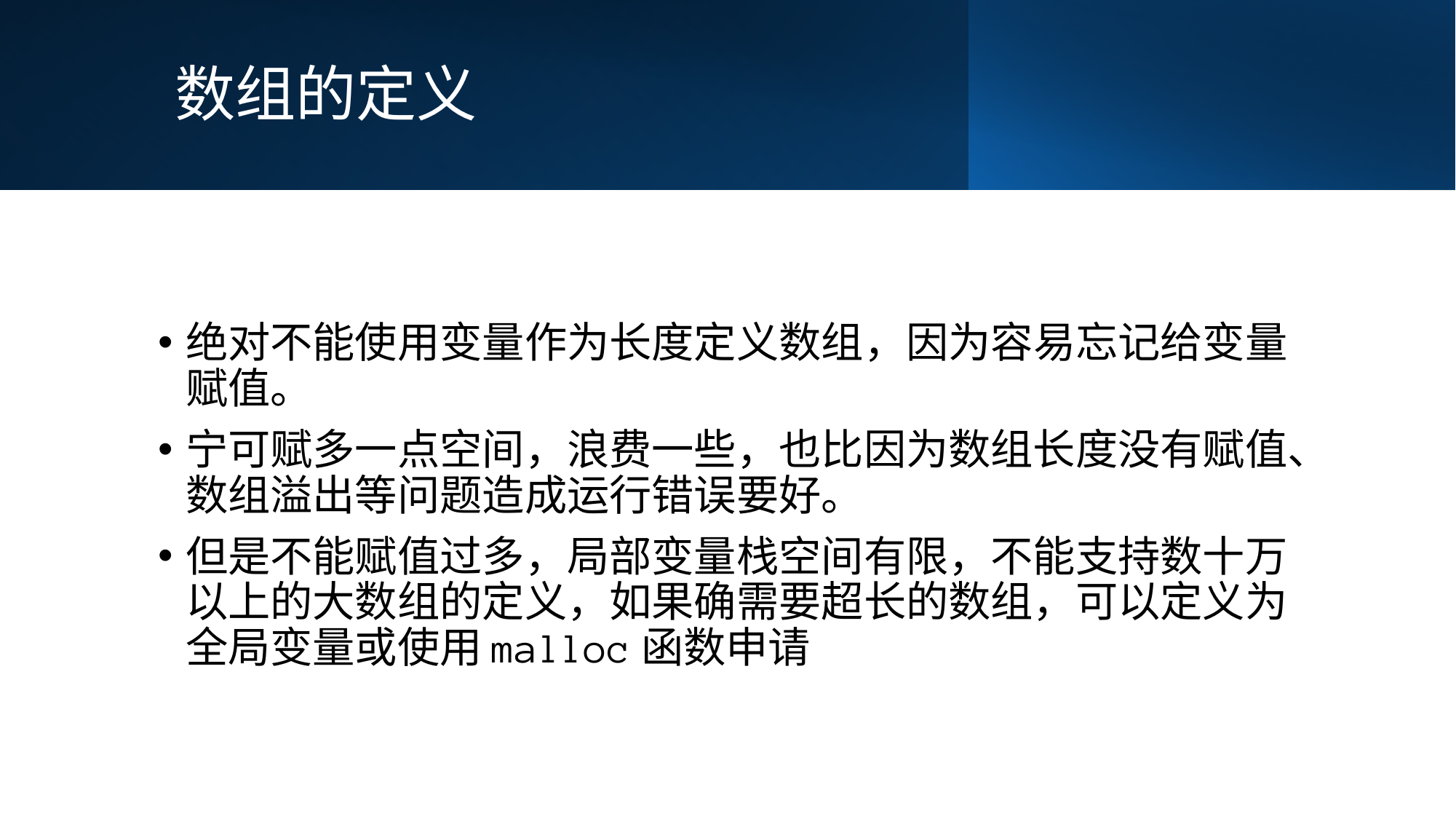

# 数组的定义
绝对不能使用变量作为长度定义数组，因为容易忘记给变量赋值。
宁可赋多一点空间，浪费一些，也比因为数组长度没有赋值、数组溢出等问题造成运行错误要好。
但是不能赋值过多，局部变量栈空间有限，不能支持数十万以上的大数组的定义，如果确需要超长的数组，可以定义为全局变量或使用malloc函数申请